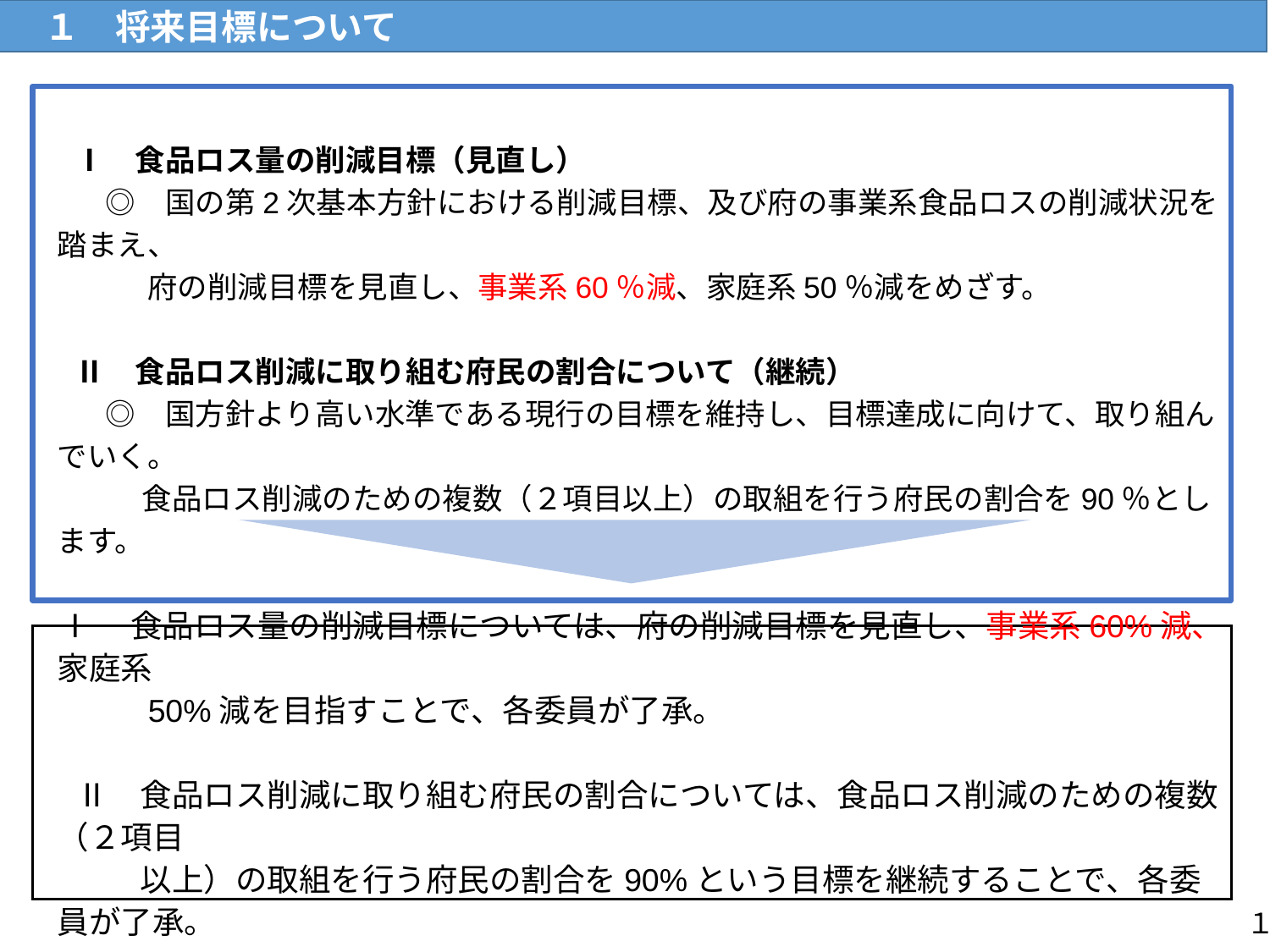

１　将来目標について

　Ⅰ　食品ロス量の削減目標（見直し）
　　◎　国の第2次基本方針における削減目標、及び府の事業系食品ロスの削減状況を踏まえ、
　　　府の削減目標を見直し、事業系60％減、家庭系50％減をめざす。

　Ⅱ　食品ロス削減に取り組む府民の割合について（継続）
　　◎　国方針より高い水準である現行の目標を維持し、目標達成に向けて、取り組んでいく。
　　　 食品ロス削減のための複数（２項目以上）の取組を行う府⺠の割合を90％とします。

  Ⅰ　食品ロス量の削減目標については、府の削減目標を見直し、事業系60%減、家庭系
　　　50%減を目指すことで、各委員が了承。

　Ⅱ　食品ロス削減に取り組む府民の割合については、食品ロス削減のための複数（２項目
　　　以上）の取組を行う府民の割合を90%という目標を継続することで、各委員が了承。

１